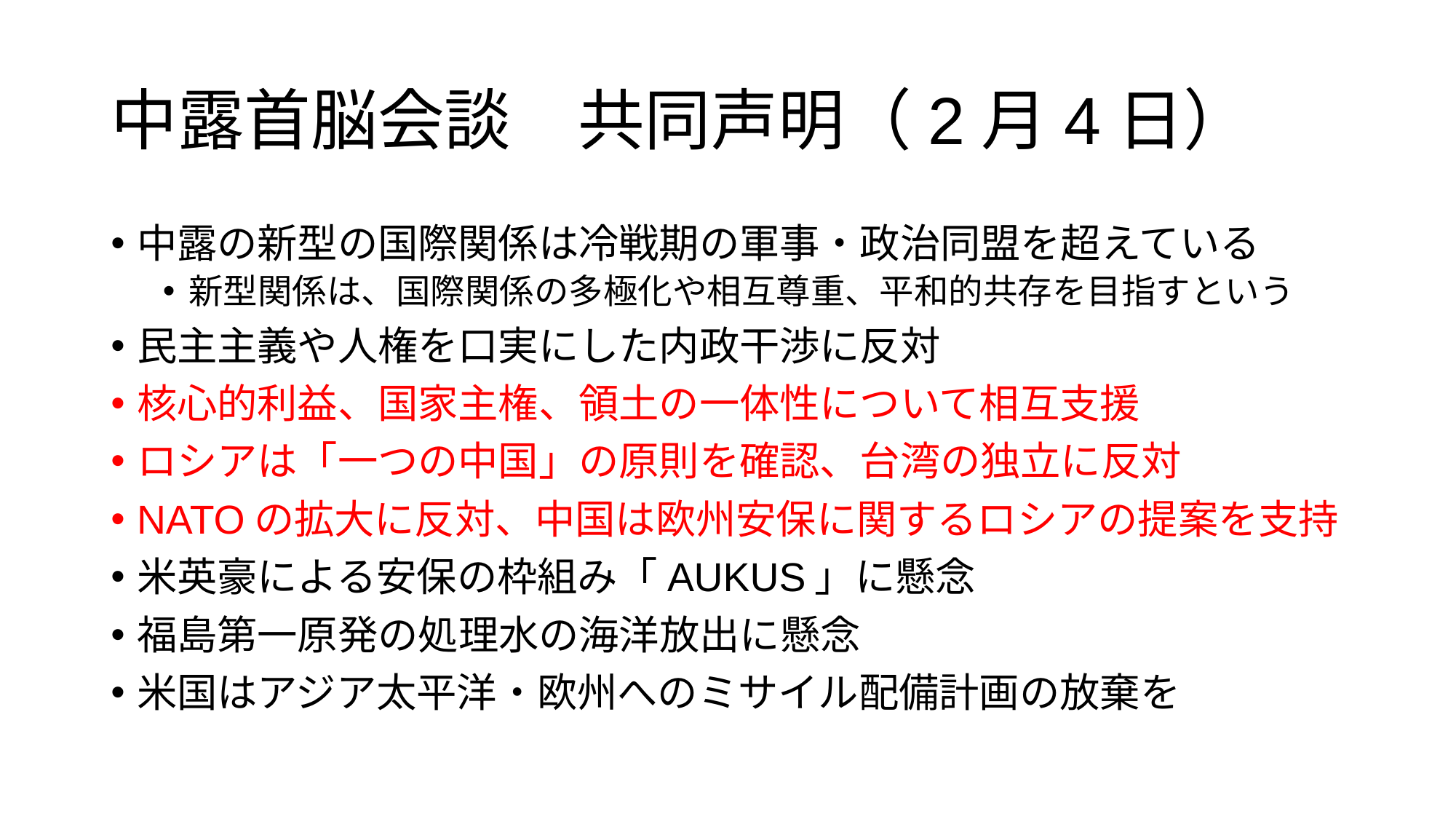

# 中露首脳会談　共同声明（2月4日）
中露の新型の国際関係は冷戦期の軍事・政治同盟を超えている
新型関係は、国際関係の多極化や相互尊重、平和的共存を目指すという
民主主義や人権を口実にした内政干渉に反対
核心的利益、国家主権、領土の一体性について相互支援
ロシアは「一つの中国」の原則を確認、台湾の独立に反対
NATOの拡大に反対、中国は欧州安保に関するロシアの提案を支持
米英豪による安保の枠組み「AUKUS」に懸念
福島第一原発の処理水の海洋放出に懸念
米国はアジア太平洋・欧州へのミサイル配備計画の放棄を